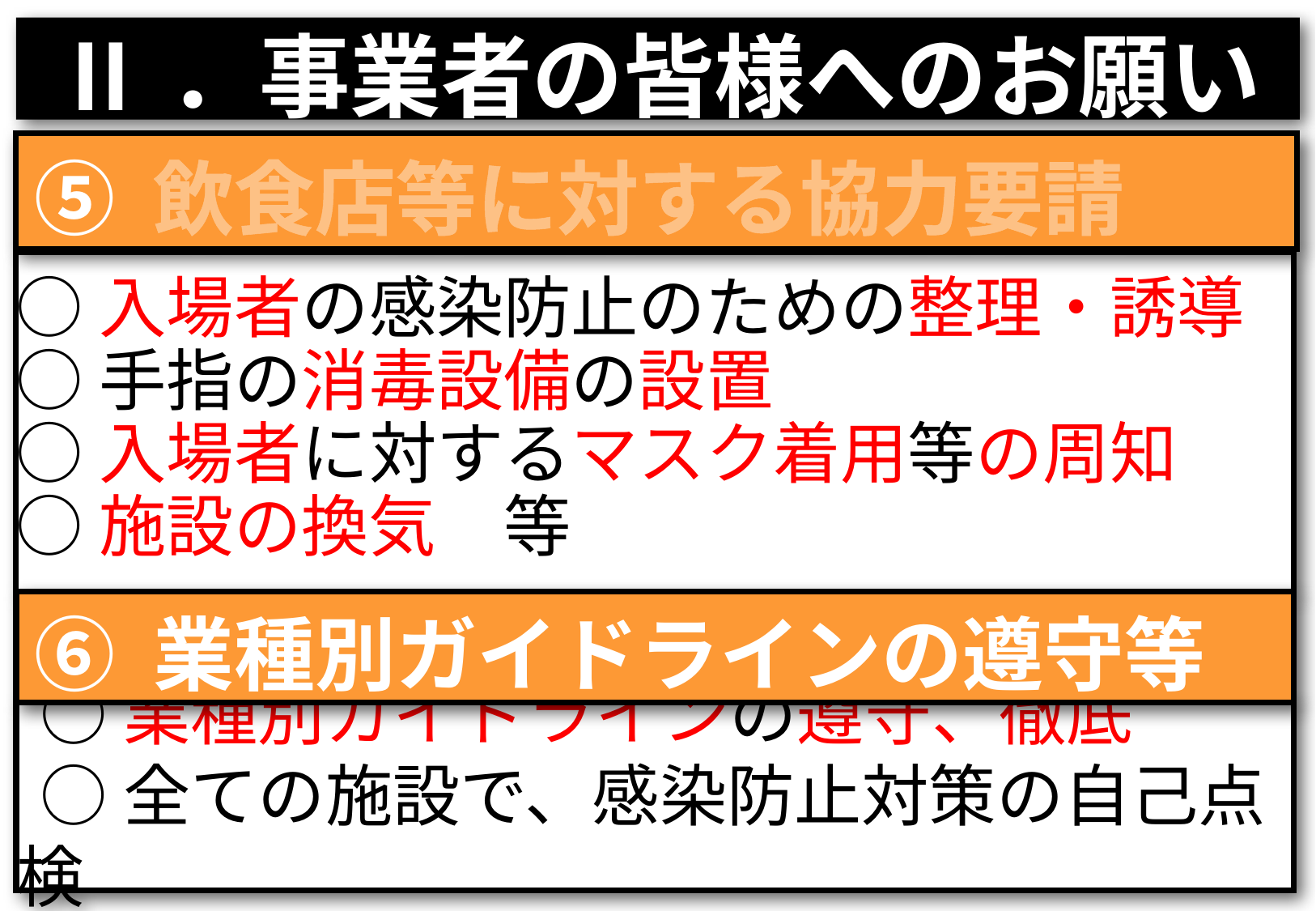

Ⅱ．事業者の皆様へのお願い
 ⑤ 飲食店等に対する協力要請
○入場者の感染防止のための整理・誘導
○手指の消毒設備の設置
○入場者に対するマスク着用等の周知
○施設の換気　等
 ⑥ 業種別ガイドラインの遵守等
○業種別ガイドラインの遵守、徹底
○全ての施設で、感染防止対策の自己点検